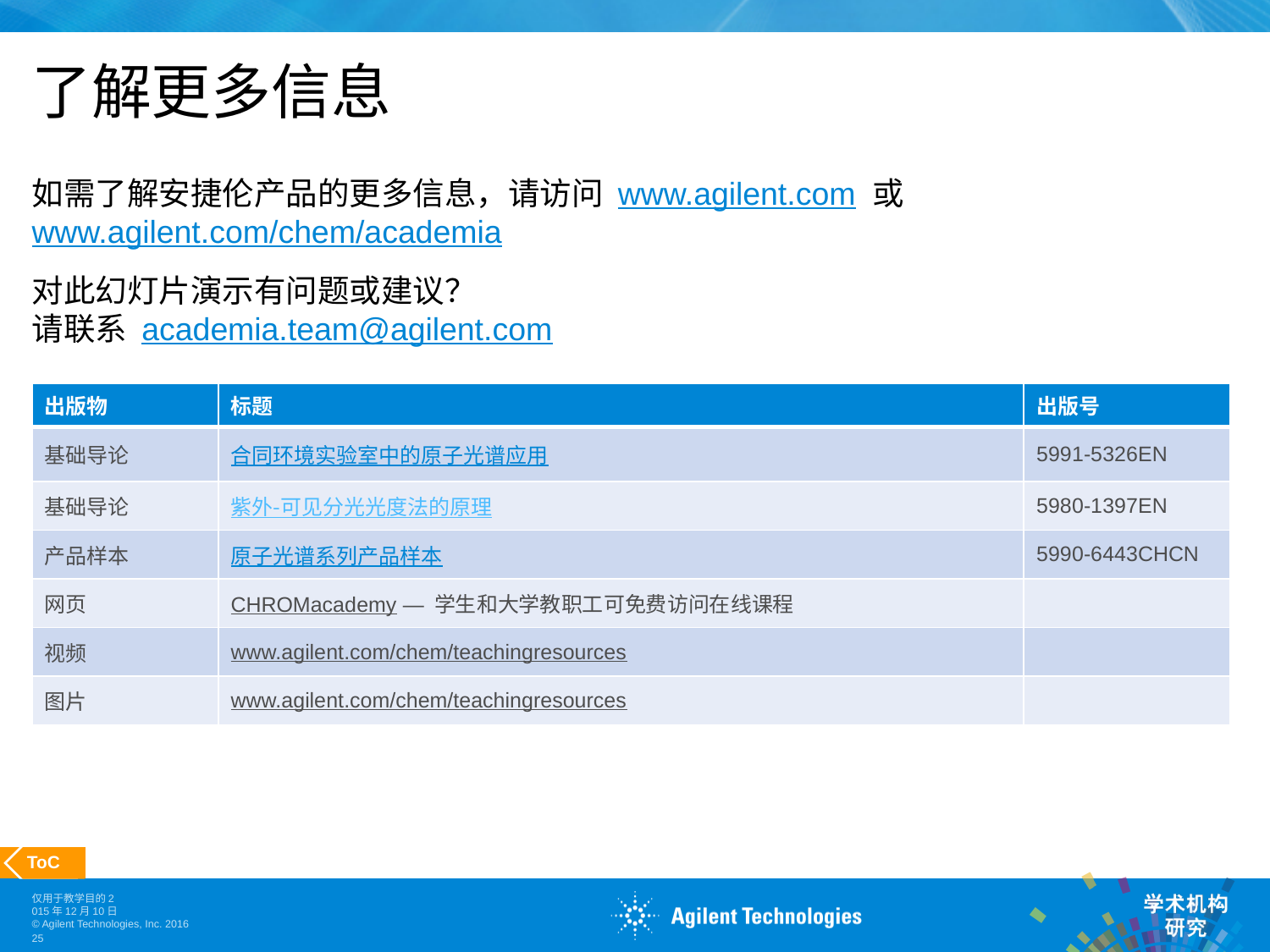

# 了解更多信息
如需了解安捷伦产品的更多信息，请访问 www.agilent.com 或 www.agilent.com/chem/academia
对此幻灯片演示有问题或建议？
请联系 academia.team@agilent.com

| 出版物 | 标题 | 出版号 |
| --- | --- | --- |
| 基础导论 | 合同环境实验室中的原子光谱应用 | 5991-5326EN |
| 基础导论 | 紫外-可见分光光度法的原理 | 5980-1397EN |
| 产品样本 | 原子光谱系列产品样本 | 5990-6443CHCN |
| 网页 | CHROMacademy — 学生和大学教职工可免费访问在线课程 |  |
| 视频 | www.agilent.com/chem/teachingresources |  |
| 图片 | www.agilent.com/chem/teachingresources |  |
 ToC